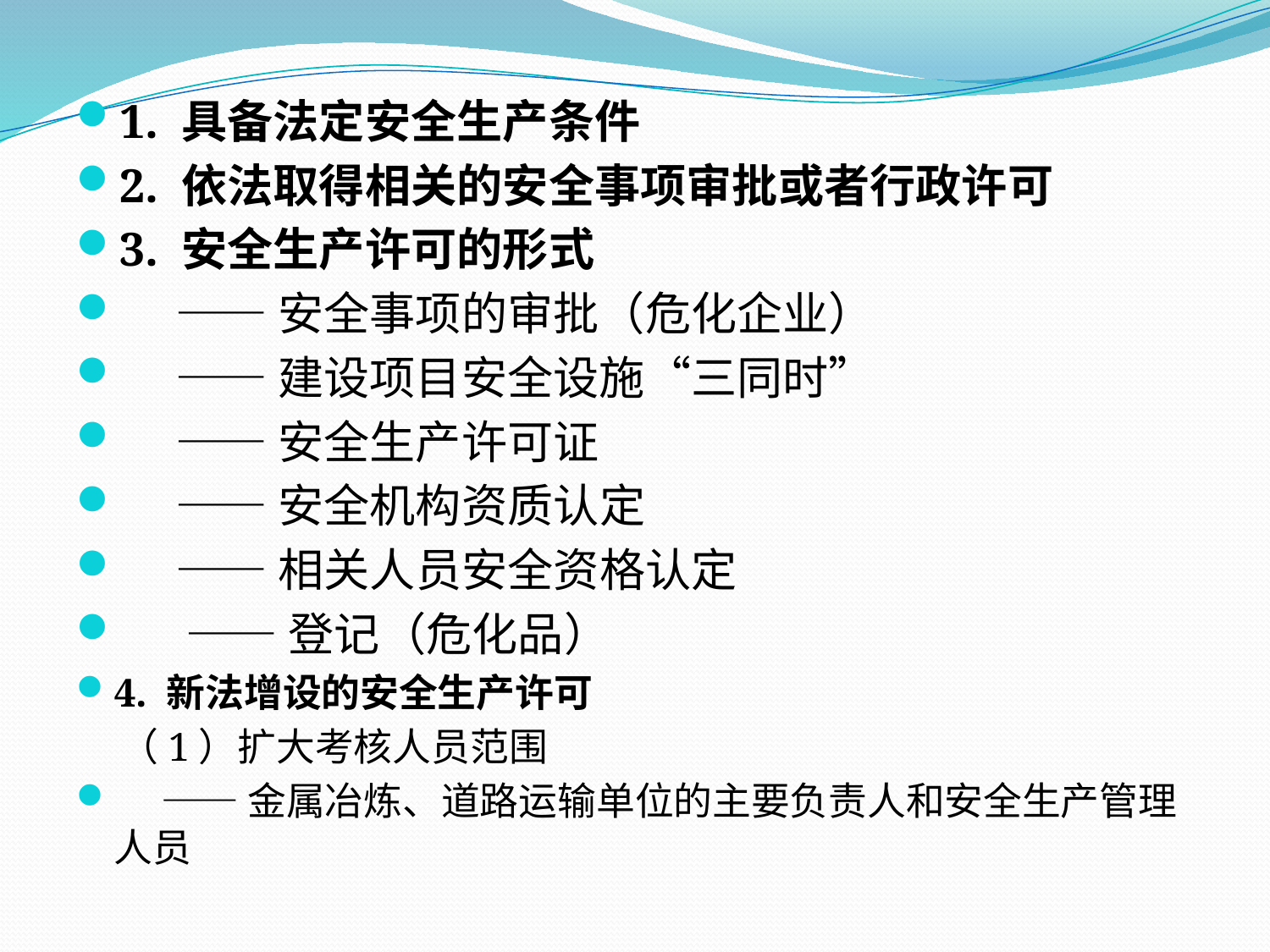

1. 具备法定安全生产条件
2. 依法取得相关的安全事项审批或者行政许可
3. 安全生产许可的形式
　 —— 安全事项的审批（危化企业）
　 —— 建设项目安全设施“三同时”
　 —— 安全生产许可证
　 —— 安全机构资质认定
　 —— 相关人员安全资格认定
　  —— 登记（危化品）
4. 新法增设的安全生产许可
    （1）扩大考核人员范围
　 —— 金属冶炼、道路运输单位的主要负责人和安全生产管理人员